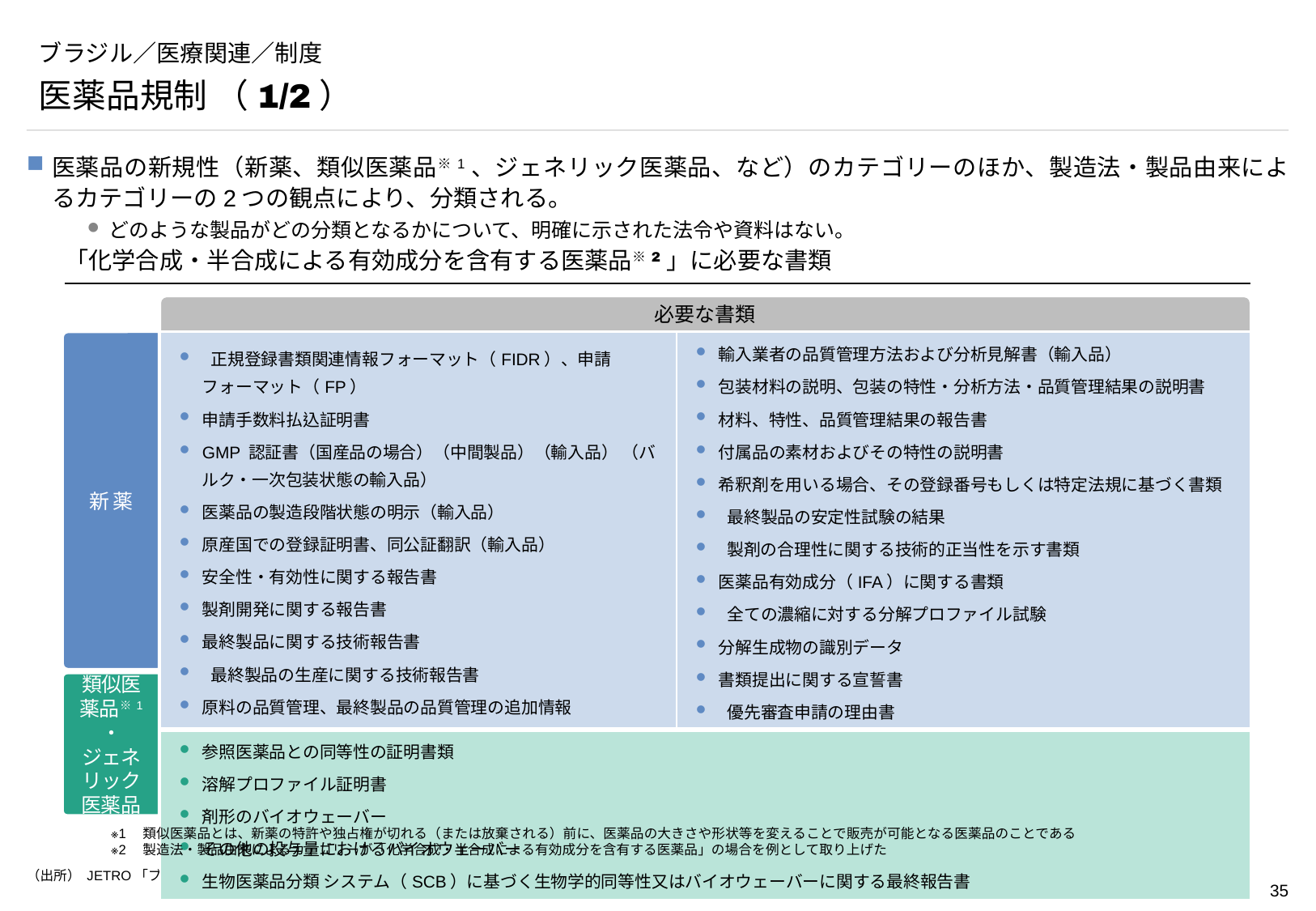

# ブラジル／医療関連／制度
医薬品規制 （1/2）
医薬品の新規性（新薬、類似医薬品※1、ジェネリック医薬品、など）のカテゴリーのほか、製造法・製品由来によるカテゴリーの2つの観点により、分類される。
どのような製品がどの分類となるかについて、明確に示された法令や資料はない。
「化学合成・半合成による有効成分を含有する医薬品※2」に必要な書類
必要な書類
| 正規登録書類関連情報フォーマット（FIDR）、申請フォーマット（FP） 申請手数料払込証明書 GMP 認証書（国産品の場合）（中間製品）（輸入品） （バルク・一次包装状態の輸入品） 医薬品の製造段階状態の明示（輸入品） 原産国での登録証明書、同公証翻訳（輸入品） 安全性・有効性に関する報告書 製剤開発に関する報告書 最終製品に関する技術報告書 最終製品の生産に関する技術報告書 原料の品質管理、最終製品の品質管理の追加情報 | 輸入業者の品質管理方法および分析見解書（輸入品） 包装材料の説明、包装の特性・分析方法・品質管理結果の説明書 材料、特性、品質管理結果の報告書 付属品の素材およびその特性の説明書 希釈剤を用いる場合、その登録番号もしくは特定法規に基づく書類 最終製品の安定性試験の結果 製剤の合理性に関する技術的正当性を示す書類 医薬品有効成分（IFA）に関する書類 全ての濃縮に対する分解プロファイル試験 分解生成物の識別データ 書類提出に関する宣誓書 優先審査申請の理由書 |
| --- | --- |
| 参照医薬品との同等性の証明書類 溶解プロファイル証明書 剤形のバイオウェーバー その他の投与量におけるバイオウェーバー 生物医薬品分類 システム（SCB）に基づく生物学的同等性又はバイオウェーバーに関する最終報告書 |  |
新 薬
類似医薬品※1
・
ジェネリック医薬品
※1　類似医薬品とは、新薬の特許や独占権が切れる（または放棄される）前に、医薬品の大きさや形状等を変えることで販売が可能となる医薬品のことである
※2　製造法・製品由来によるカテゴリーが「化学合成・半合成による有効成分を含有する医薬品」の場合を例として取り上げた
（出所） JETRO「ブラジル国家衛生監督庁の認証・登録制度の概要」（2021年） （2025年2月時点）